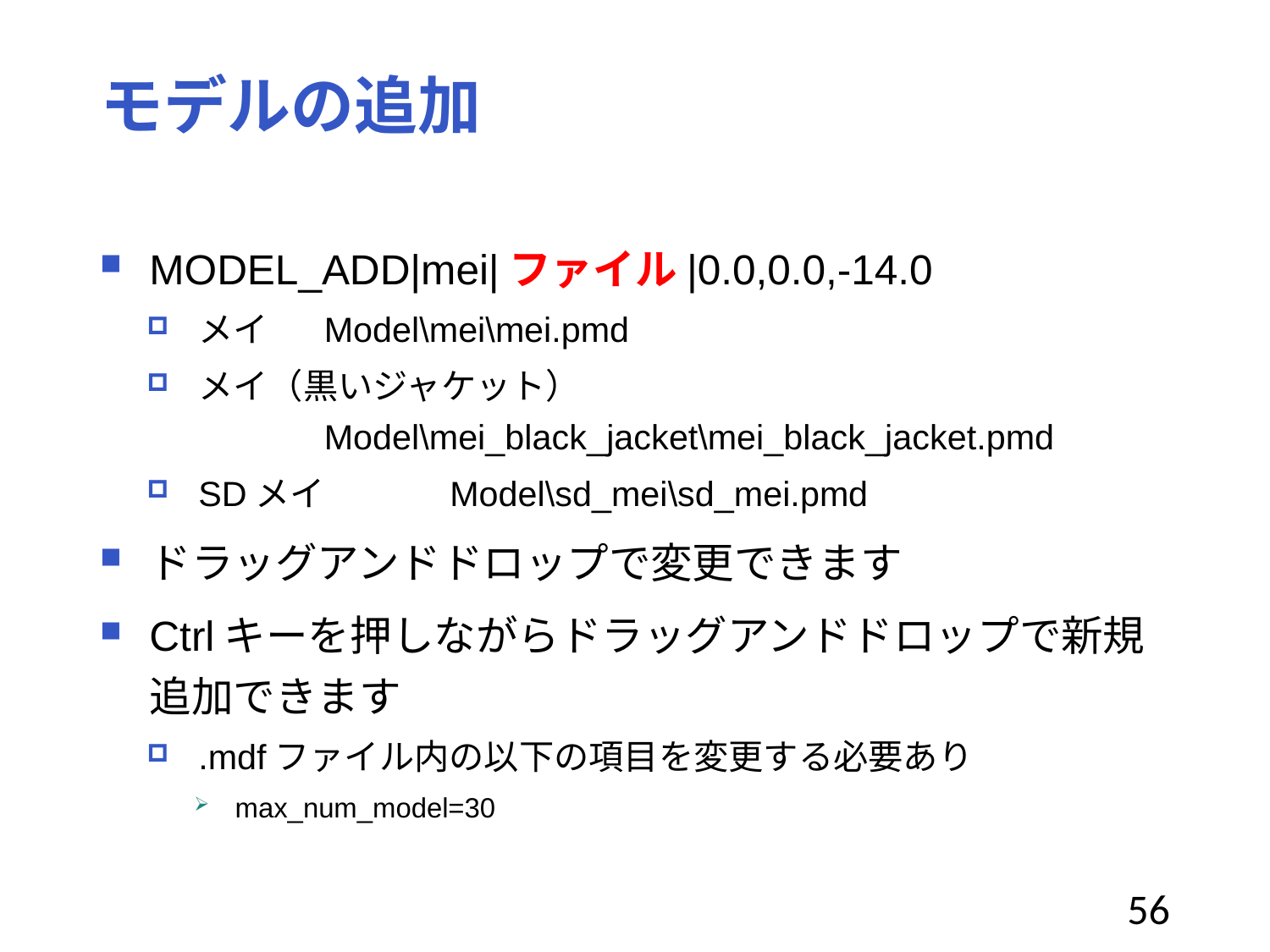

# モデルの追加
MODEL_ADD|mei|ファイル|0.0,0.0,-14.0
メイ  	Model\mei\mei.pmd
メイ（黒いジャケット）
	Model\mei_black_jacket\mei_black_jacket.pmd
SDメイ  	Model\sd_mei\sd_mei.pmd
ドラッグアンドドロップで変更できます
Ctrlキーを押しながらドラッグアンドドロップで新規追加できます
.mdfファイル内の以下の項目を変更する必要あり
max_num_model=30
56